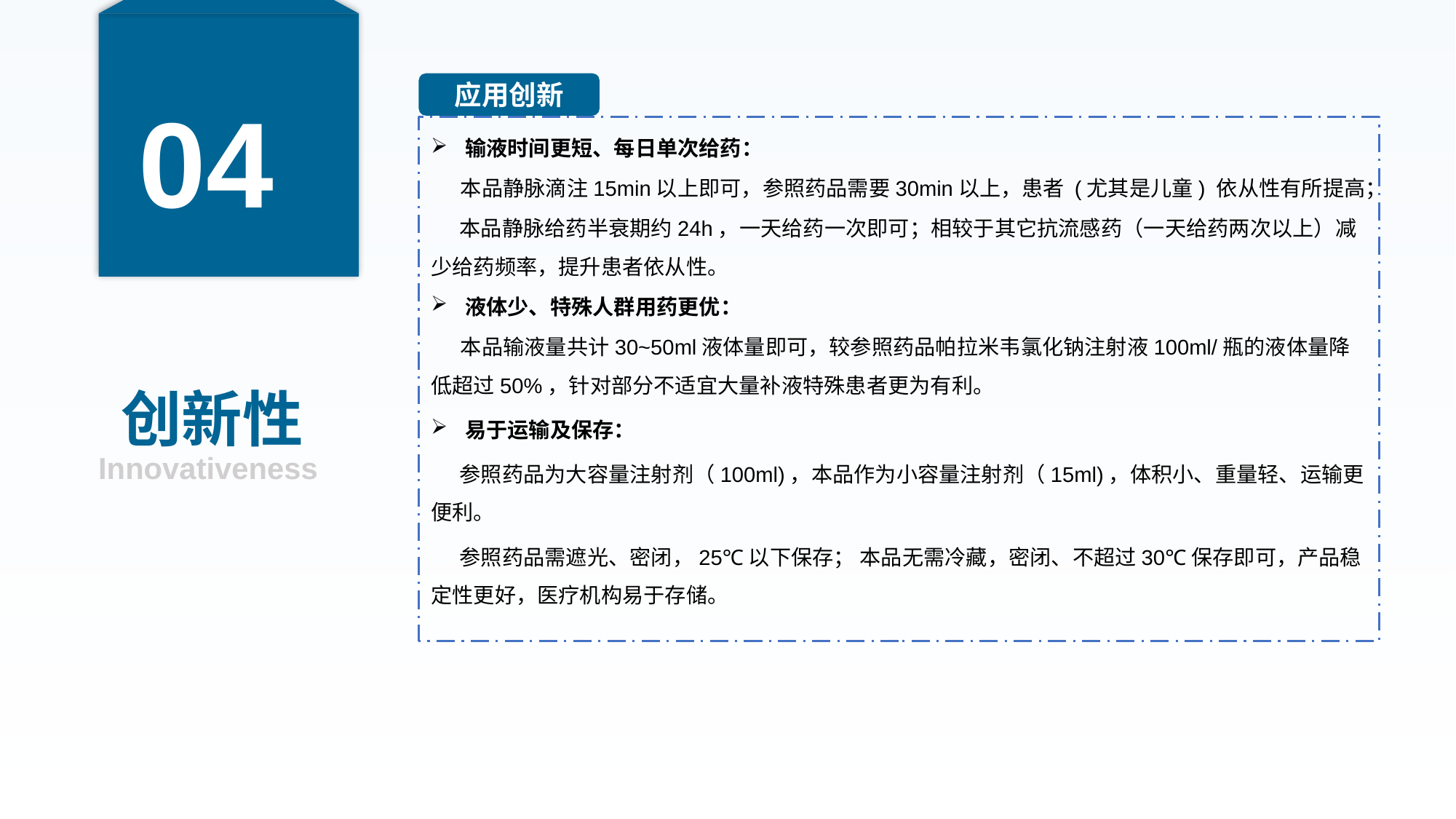

应用创新
04
输液时间更短、每日单次给药：
     本品静脉滴注15min以上即可，参照药品需要30min以上，患者 (尤其是儿童) 依从性有所提高；
     本品静脉给药半衰期约24h，一天给药一次即可；相较于其它抗流感药（一天给药两次以上）减少给药频率，提升患者依从性。
液体少、特殊人群用药更优：
     本品输液量共计30~50ml液体量即可，较参照药品帕拉米韦氯化钠注射液100ml/瓶的液体量降低超过50%，针对部分不适宜大量补液特殊患者更为有利。
易于运输及保存：
     参照药品为大容量注射剂（100ml)，本品作为小容量注射剂（15ml)，体积小、重量轻、运输更便利。
     参照药品需遮光、密闭，25℃以下保存； 本品无需冷藏，密闭、不超过30℃保存即可，产品稳定性更好，医疗机构易于存储。
创新性
Innovativeness